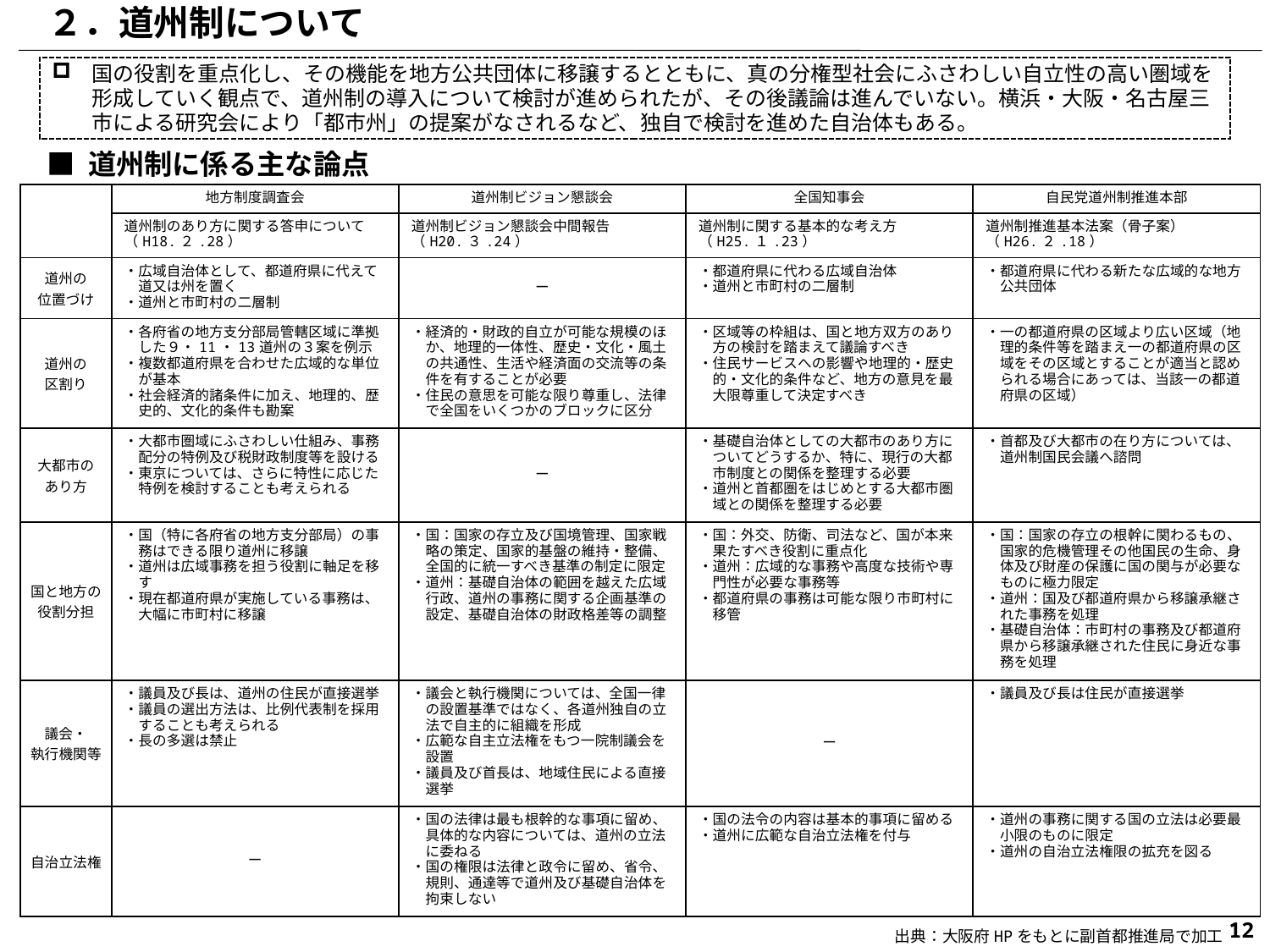

２．道州制について
国の役割を重点化し、その機能を地方公共団体に移譲するとともに、真の分権型社会にふさわしい自立性の高い圏域を形成していく観点で、道州制の導入について検討が進められたが、その後議論は進んでいない。横浜・大阪・名古屋三市による研究会により「都市州」の提案がなされるなど、独自で検討を進めた自治体もある。
■ 道州制に係る主な論点
|  | 地方制度調査会 | 道州制ビジョン懇談会 | 全国知事会 | 自民党道州制推進本部 |
| --- | --- | --- | --- | --- |
|  | 道州制のあり方に関する答申について（H18.２.28） | 道州制ビジョン懇談会中間報告 （H20.３.24） | 道州制に関する基本的な考え方 （H25.１.23） | 道州制推進基本法案（骨子案） （H26.２.18） |
| 道州の 位置づけ | ・広域自治体として、都道府県に代えて 　道又は州を置く ・道州と市町村の二層制 | ー | ・都道府県に代わる広域自治体 ・道州と市町村の二層制 | ・都道府県に代わる新たな広域的な地方 　公共団体 |
| 道州の 区割り | ・各府省の地方支分部局管轄区域に準拠 　した９・11・13道州の３案を例示 ・複数都道府県を合わせた広域的な単位 　が基本 ・社会経済的諸条件に加え、地理的、歴 　史的、文化的条件も勘案 | ・経済的・財政的自立が可能な規模のほ 　か、地理的一体性、歴史・文化・風土 　の共通性、生活や経済面の交流等の条 　件を有することが必要 ・住民の意思を可能な限り尊重し、法律 　で全国をいくつかのブロックに区分 | ・区域等の枠組は、国と地方双方のあり 　方の検討を踏まえて議論すべき ・住民サービスへの影響や地理的・歴史 　的・文化的条件など、地方の意見を最 　大限尊重して決定すべき | ・一の都道府県の区域より広い区域（地 　理的条件等を踏まえ一の都道府県の区 　域をその区域とすることが適当と認め 　られる場合にあっては、当該一の都道 　府県の区域） |
| 大都市の あり方 | ・大都市圏域にふさわしい仕組み、事務 　配分の特例及び税財政制度等を設ける ・東京については、さらに特性に応じた 　特例を検討することも考えられる | ー | ・基礎自治体としての大都市のあり方に 　ついてどうするか、特に、現行の大都 　市制度との関係を整理する必要 ・道州と首都圏をはじめとする大都市圏 　域との関係を整理する必要 | ・首都及び大都市の在り方については、 　道州制国民会議へ諮問 |
| 国と地方の 役割分担 | ・国（特に各府省の地方支分部局）の事 　務はできる限り道州に移譲 ・道州は広域事務を担う役割に軸足を移 　す ・現在都道府県が実施している事務は、 　大幅に市町村に移譲 | ・国：国家の存立及び国境管理、国家戦 　略の策定、国家的基盤の維持・整備、 　全国的に統一すべき基準の制定に限定 ・道州：基礎自治体の範囲を越えた広域 　行政、道州の事務に関する企画基準の 　設定、基礎自治体の財政格差等の調整 | ・国：外交、防衛、司法など、国が本来 　果たすべき役割に重点化 ・道州：広域的な事務や高度な技術や専 　門性が必要な事務等 ・都道府県の事務は可能な限り市町村に 　移管 | ・国：国家の存立の根幹に関わるもの、 　国家的危機管理その他国民の生命、身 　体及び財産の保護に国の関与が必要な 　ものに極力限定 ・道州：国及び都道府県から移譲承継さ 　れた事務を処理 ・基礎自治体：市町村の事務及び都道府 　県から移譲承継された住民に身近な事 　務を処理 |
| 議会・ 執行機関等 | ・議員及び長は、道州の住民が直接選挙 ・議員の選出方法は、比例代表制を採用 　することも考えられる ・長の多選は禁止 | ・議会と執行機関については、全国一律 　の設置基準ではなく、各道州独自の立 　法で自主的に組織を形成 ・広範な自主立法権をもつ一院制議会を 　設置 ・議員及び首長は、地域住民による直接 　選挙 | ー | ・議員及び長は住民が直接選挙 |
| 自治立法権 | ー | ・国の法律は最も根幹的な事項に留め、 　具体的な内容については、道州の立法 　に委ねる ・国の権限は法律と政令に留め、省令、 　規則、通達等で道州及び基礎自治体を 　拘束しない | ・国の法令の内容は基本的事項に留める ・道州に広範な自治立法権を付与 | ・道州の事務に関する国の立法は必要最 　小限のものに限定 ・道州の自治立法権限の拡充を図る |
12
出典：大阪府HPをもとに副首都推進局で加工